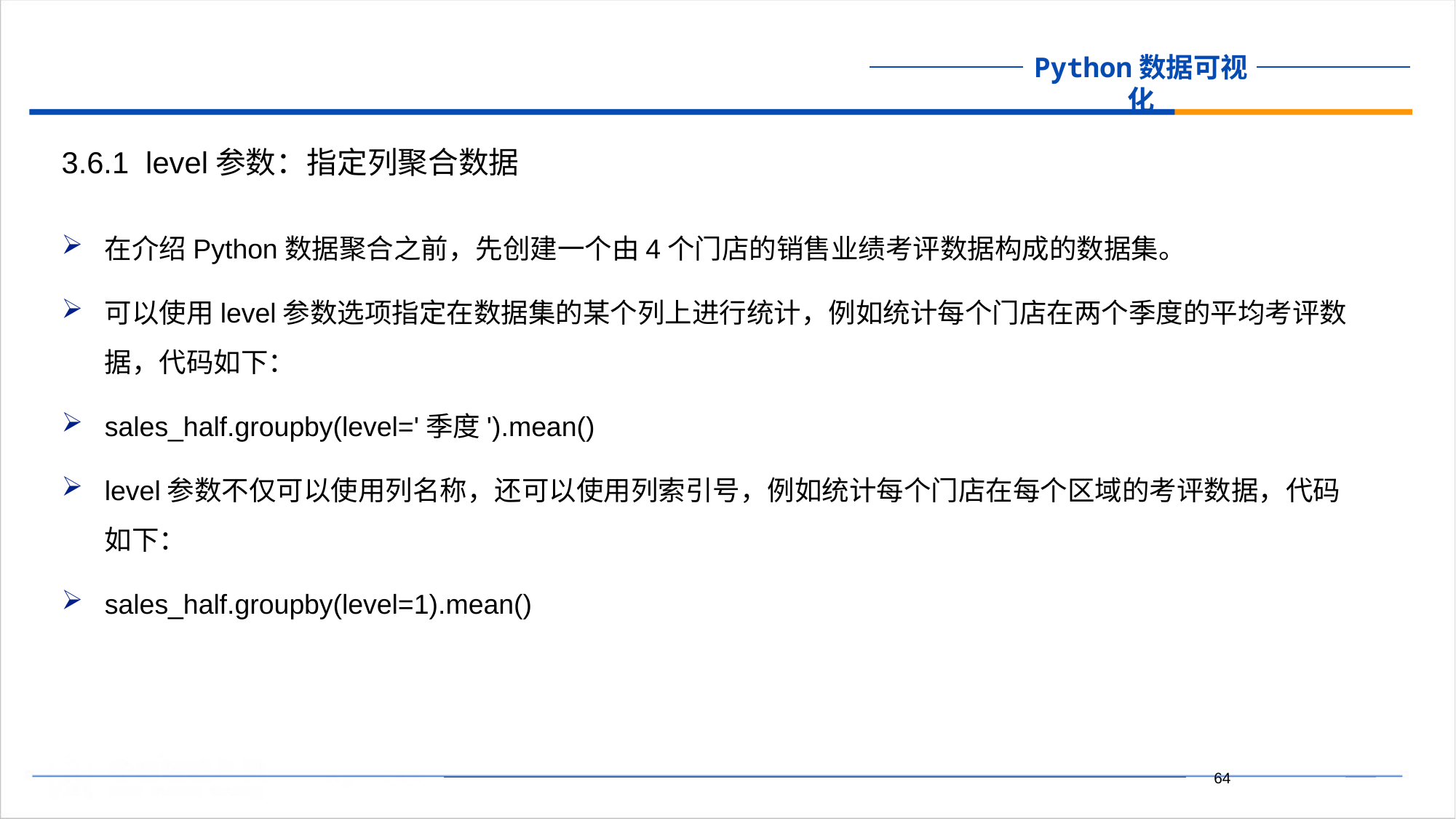

3.6.1  level参数：指定列聚合数据
在介绍Python数据聚合之前，先创建一个由4个门店的销售业绩考评数据构成的数据集。
可以使用level参数选项指定在数据集的某个列上进行统计，例如统计每个门店在两个季度的平均考评数据，代码如下：
sales_half.groupby(level='季度').mean()
level参数不仅可以使用列名称，还可以使用列索引号，例如统计每个门店在每个区域的考评数据，代码如下：
sales_half.groupby(level=1).mean()